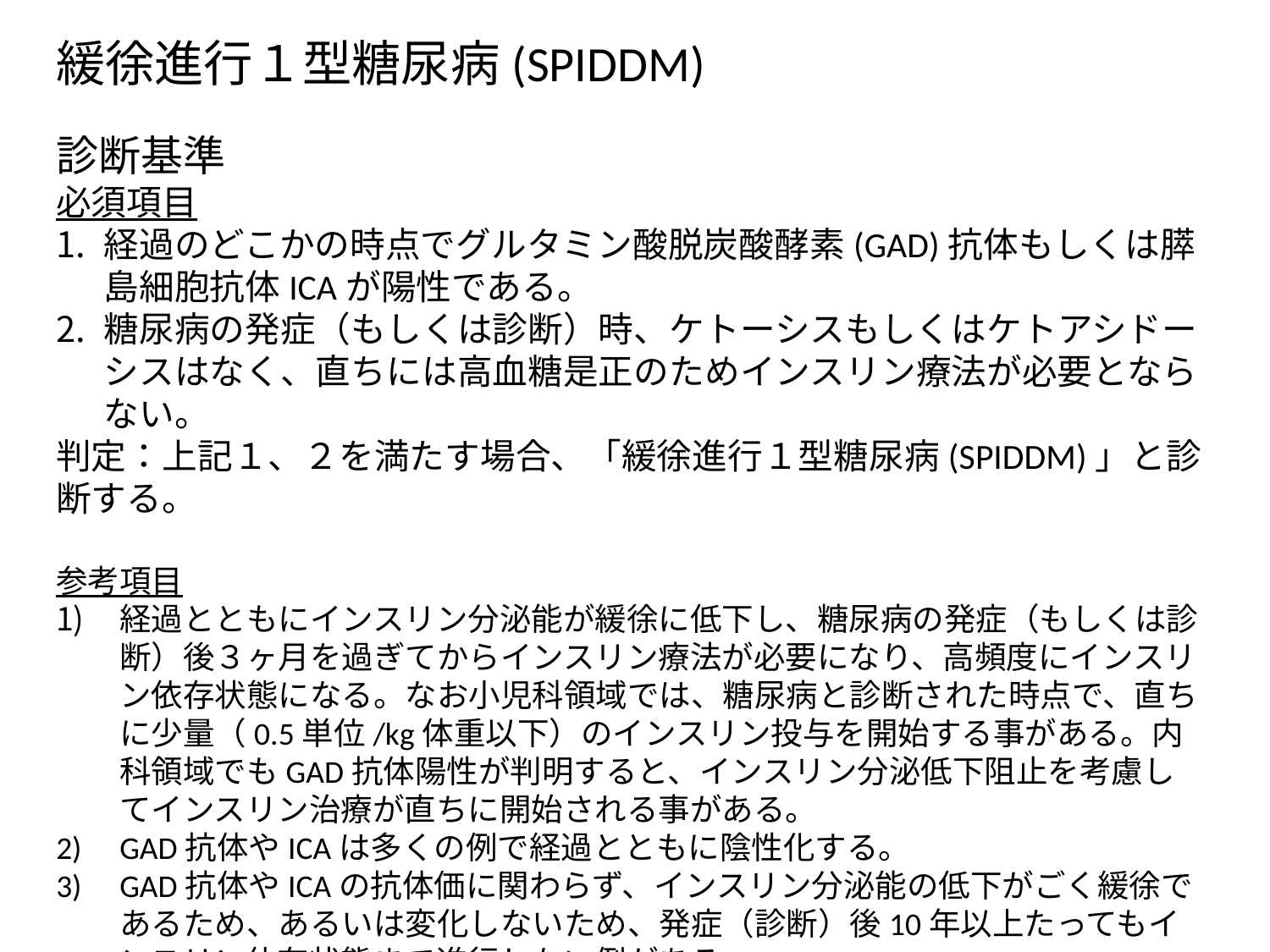

緩徐進行１型糖尿病(SPIDDM)

診断基準
必須項目
経過のどこかの時点でグルタミン酸脱炭酸酵素(GAD)抗体もしくは膵島細胞抗体ICAが陽性である。
糖尿病の発症（もしくは診断）時、ケトーシスもしくはケトアシドーシスはなく、直ちには高血糖是正のためインスリン療法が必要とならない。
判定：上記１、２を満たす場合、「緩徐進行１型糖尿病(SPIDDM)」と診断する。

参考項目
経過とともにインスリン分泌能が緩徐に低下し、糖尿病の発症（もしくは診断）後３ヶ月を過ぎてからインスリン療法が必要になり、高頻度にインスリン依存状態になる。なお小児科領域では、糖尿病と診断された時点で、直ちに少量（0.5単位/kg体重以下）のインスリン投与を開始する事がある。内科領域でもGAD抗体陽性が判明すると、インスリン分泌低下阻止を考慮してインスリン治療が直ちに開始される事がある。
GAD抗体やICAは多くの例で経過とともに陰性化する。
GAD抗体やICAの抗体価に関わらず、インスリン分泌能の低下がごく緩徐であるため、あるいは変化しないため、発症（診断）後10年以上たってもインスリン依存状態まで進行しない例がある。
（糖尿病56:590-597, 2013）